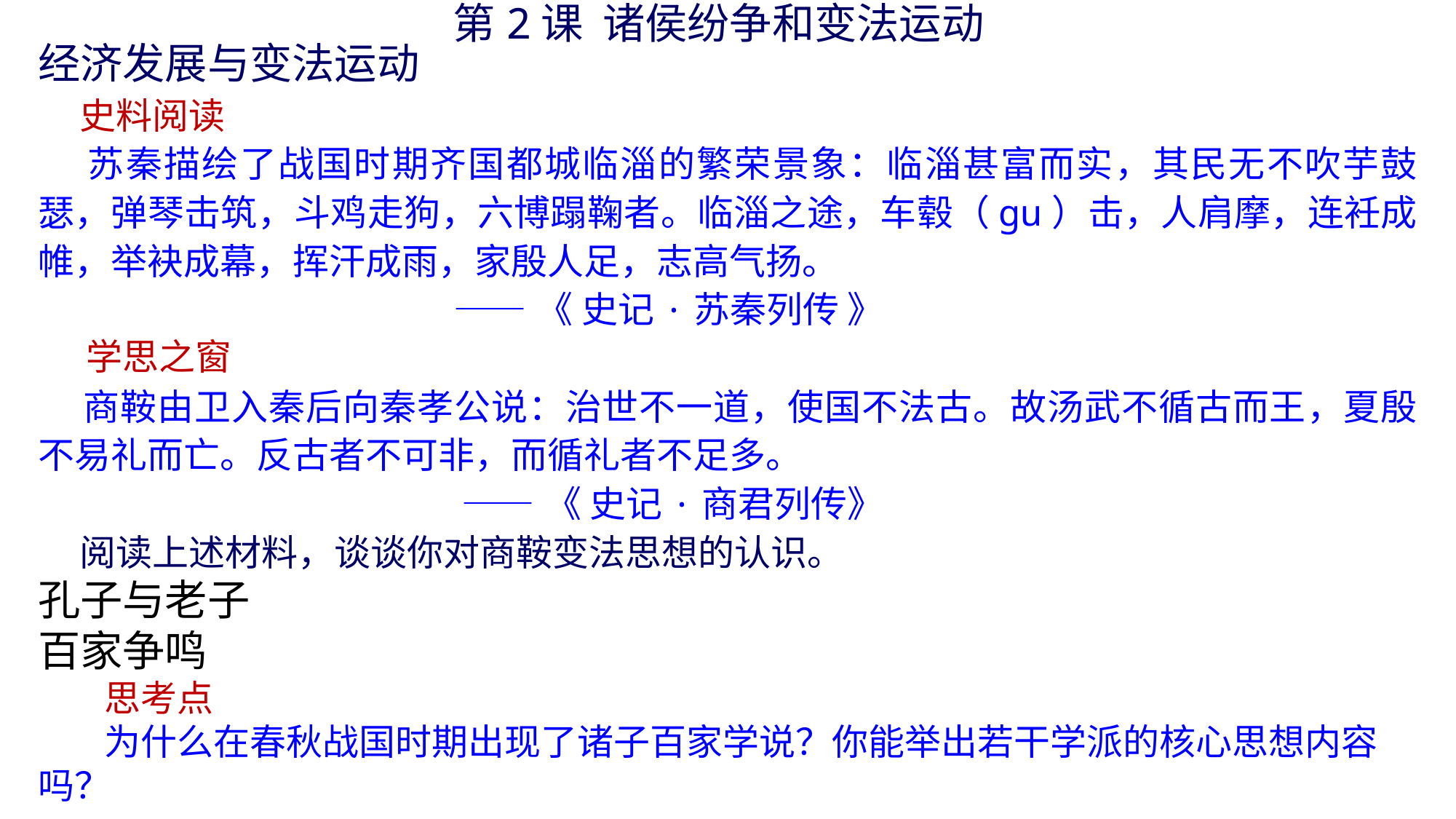

第2课  诸侯纷争和变法运动
经济发展与变法运动
    史料阅读
    苏秦描绘了战国时期齐国都城临淄的繁荣景象：临淄甚富而实，其民无不吹芋鼓瑟，弹琴击筑，斗鸡走狗，六博蹋鞠者。临淄之途，车毂（gu）击，人肩摩，连衽成帷，举袂成幕，挥汗成雨，家殷人足，志高气扬。
                                                   ——《 史记·苏秦列传 》
    学思之窗
    商鞍由卫入秦后向秦孝公说：治世不一道，使国不法古。故汤武不循古而王，夏殷不易礼而亡。反古者不可非，而循礼者不足多。
                                                    ——《 史记·商君列传》
    阅读上述材料，谈谈你对商鞍变法思想的认识。
孔子与老子
百家争鸣
       思考点
       为什么在春秋战国时期出现了诸子百家学说？你能举出若干学派的核心思想内容吗？